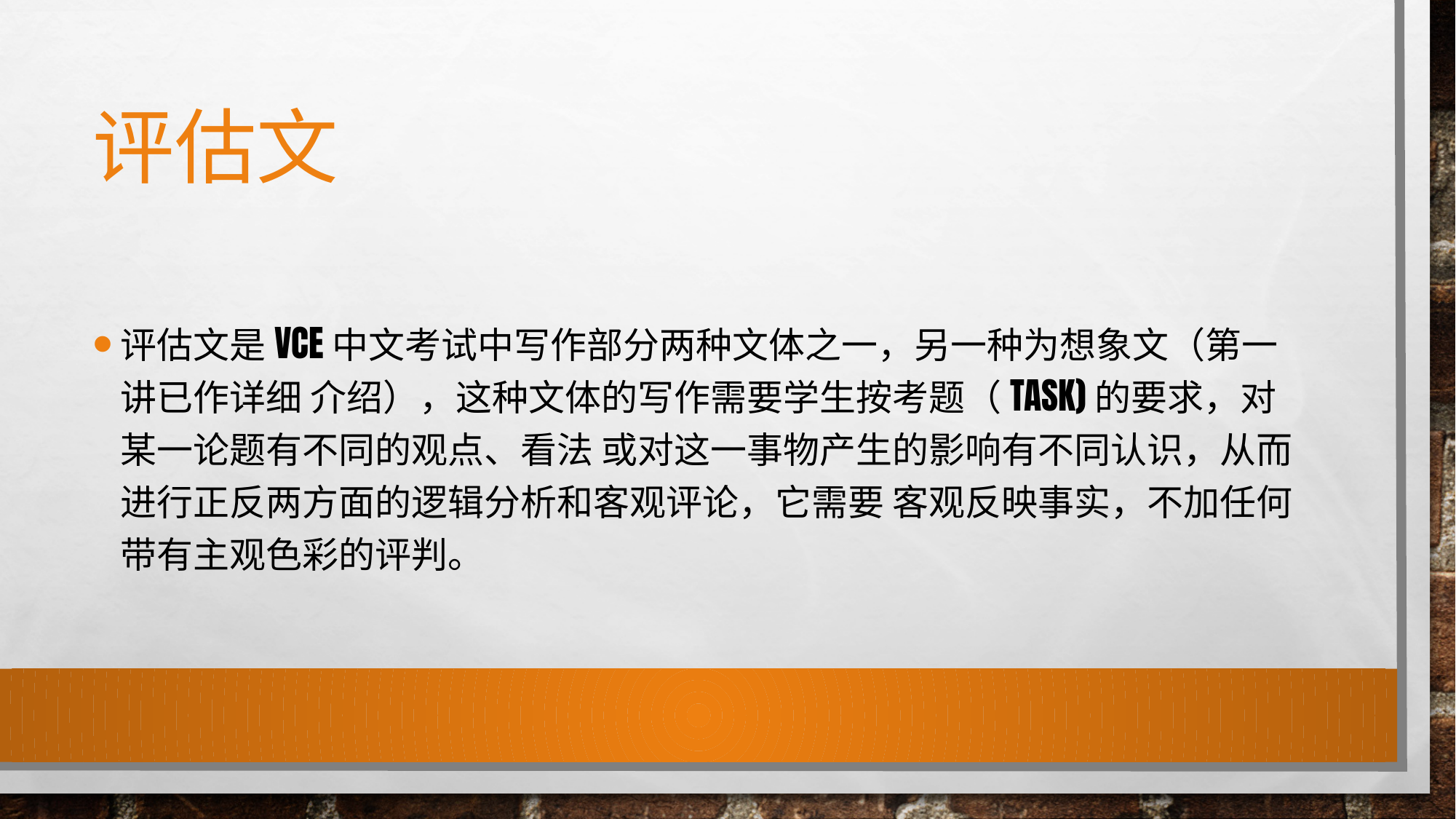

# 评估文
评估文是VCE中文考试中写作部分两种文体之一，另一种为想象文（第一讲已作详细 介绍），这种文体的写作需要学生按考题（Task)的要求，对某一论题有不同的观点、看法 或对这一事物产生的影响有不同认识，从而进行正反两方面的逻辑分析和客观评论，它需要 客观反映事实，不加任何带有主观色彩的评判。